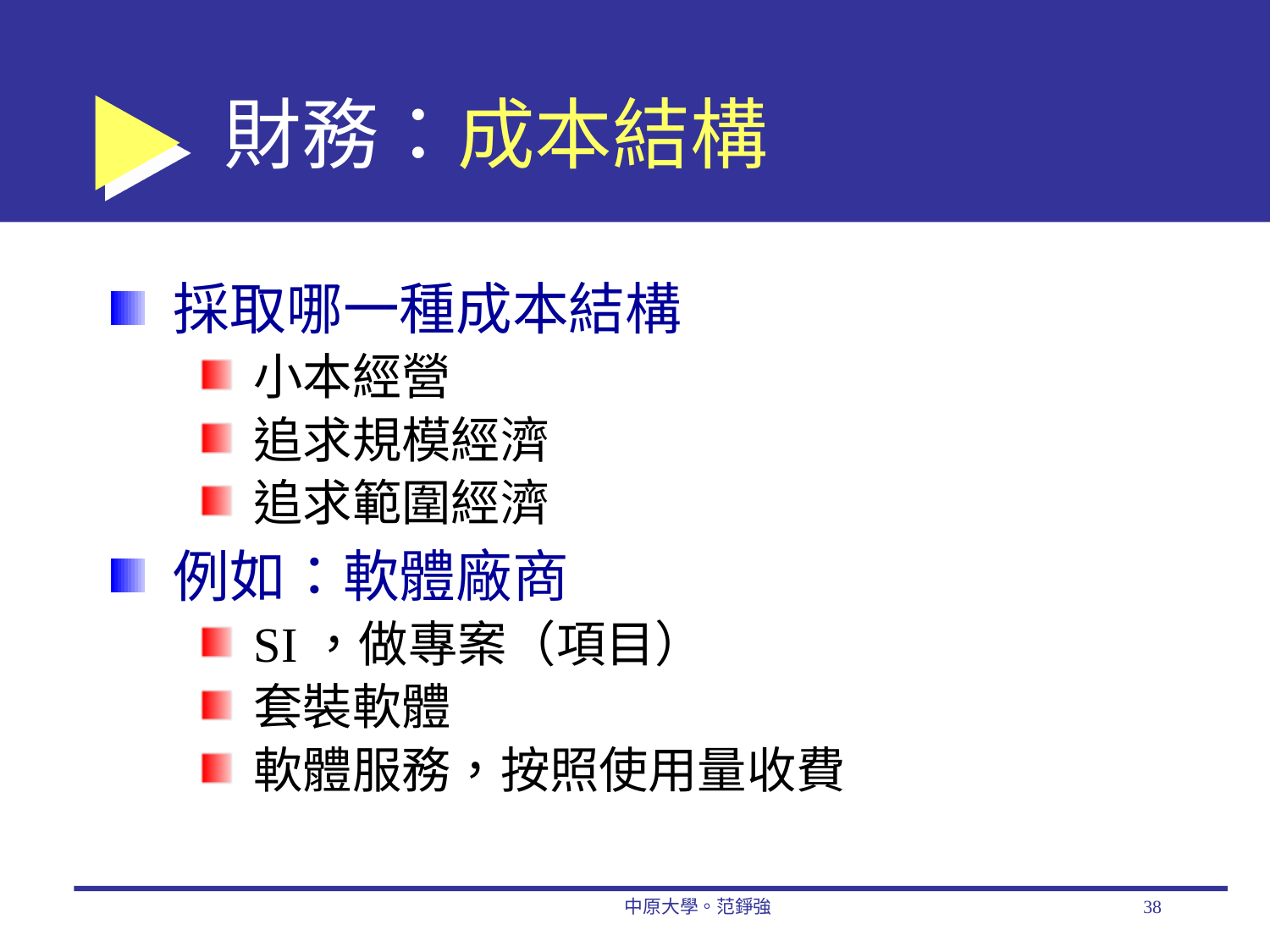

# 財務：成本結構
採取哪一種成本結構
小本經營
追求規模經濟
追求範圍經濟
例如：軟體廠商
SI，做專案（項目）
套裝軟體
軟體服務，按照使用量收費
中原大學。范錚強
38